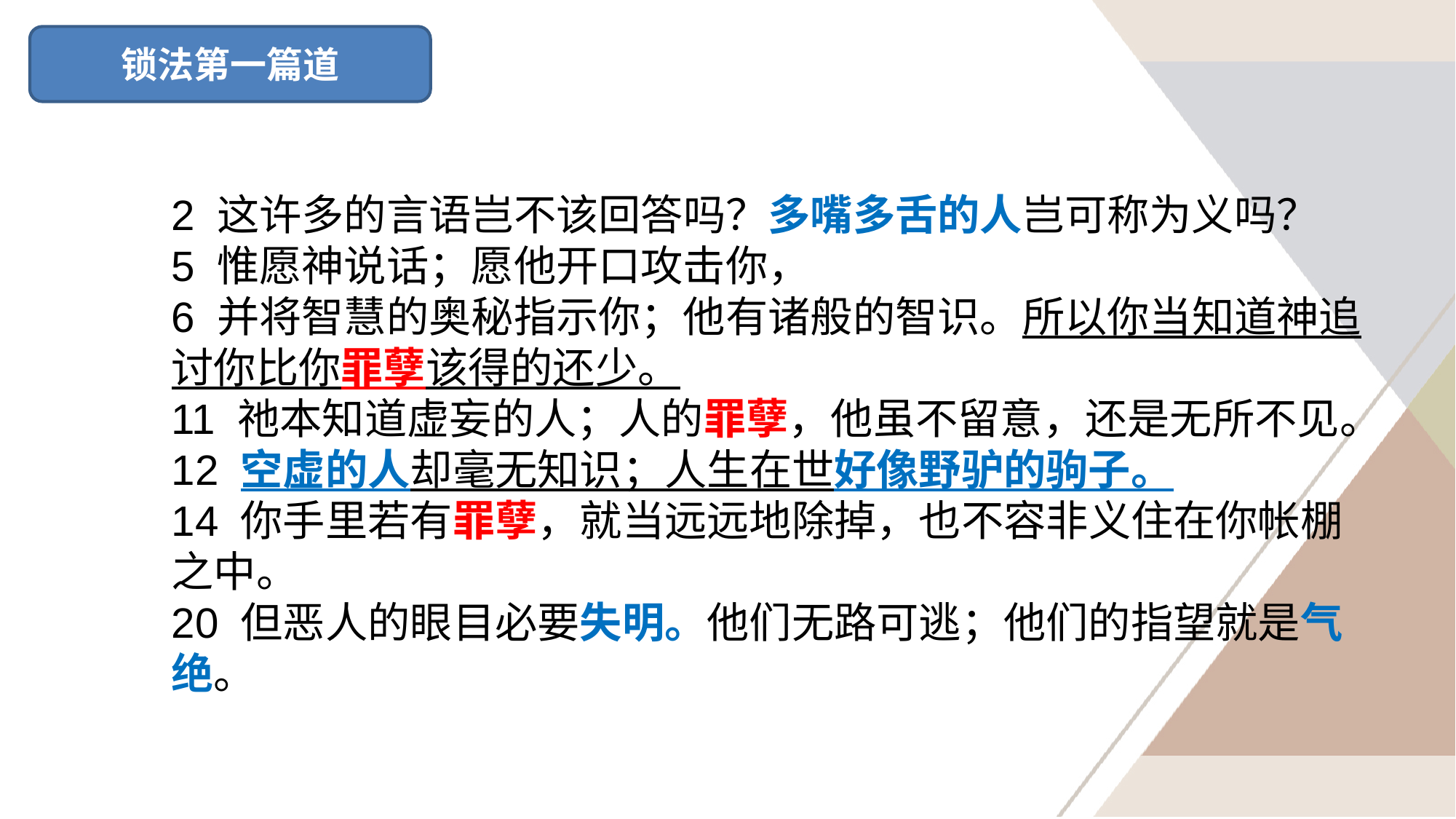

锁法第一篇道
2 这许多的言语岂不该回答吗？多嘴多舌的人岂可称为义吗？
5 惟愿神说话；愿他开口攻击你，
6 并将智慧的奥秘指示你；他有诸般的智识。所以你当知道神追讨你比你罪孽该得的还少。
11 祂本知道虚妄的人；人的罪孽，他虽不留意，还是无所不见。
12 空虚的人却毫无知识；人生在世好像野驴的驹子。
14 你手里若有罪孽，就当远远地除掉，也不容非义住在你帐棚之中。
20 但恶人的眼目必要失明。他们无路可逃；他们的指望就是气绝。